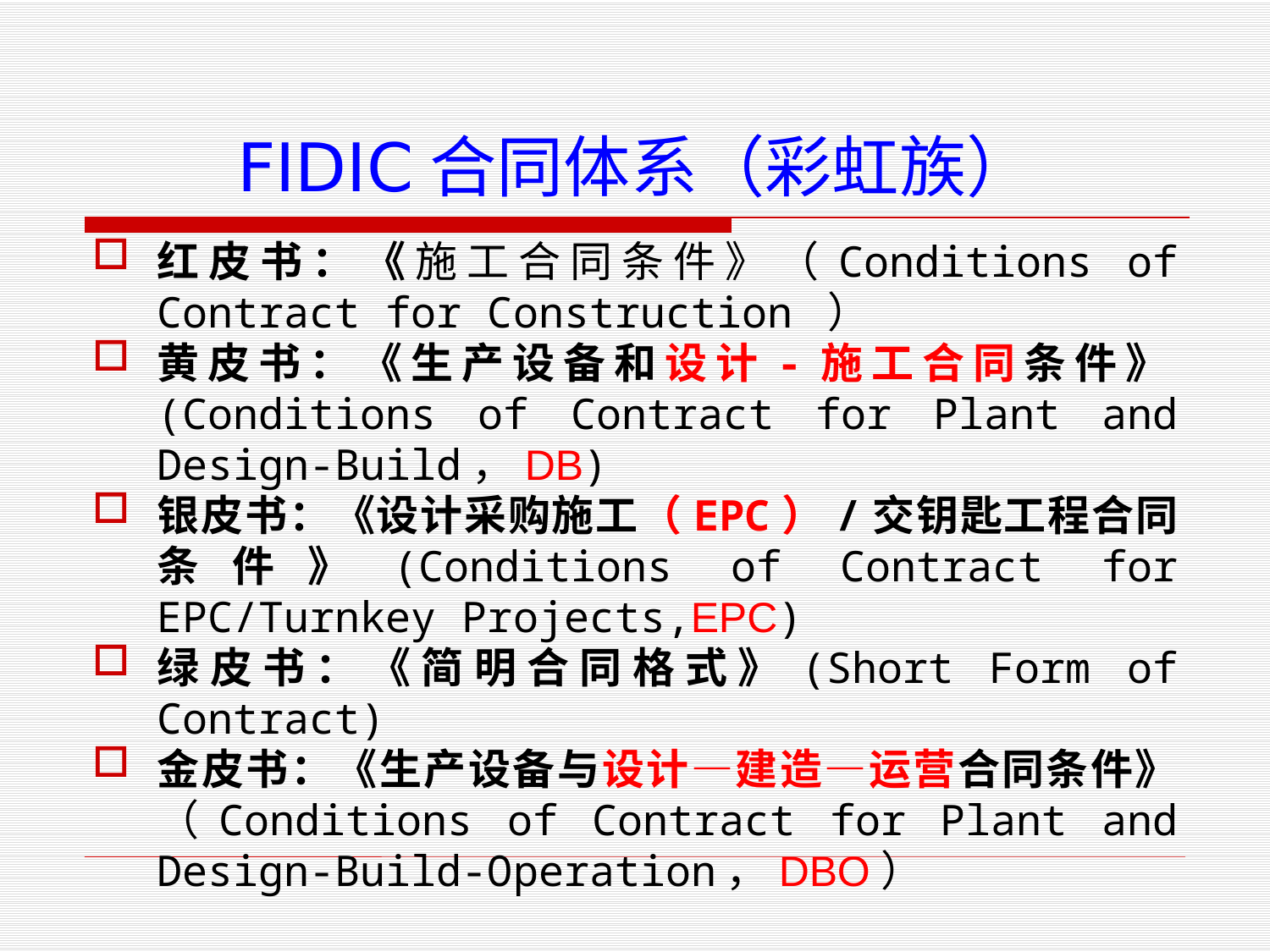

# FIDIC合同体系（彩虹族）
红皮书：《施工合同条件》（Conditions of Contract for Construction ）
黄皮书：《生产设备和设计-施工合同条件》(Conditions of Contract for Plant and Design-Build，DB)
银皮书：《设计采购施工（EPC）/交钥匙工程合同条件》(Conditions of Contract for EPC/Turnkey Projects,EPC)
绿皮书：《简明合同格式》(Short Form of Contract)
金皮书：《生产设备与设计—建造—运营合同条件》（Conditions of Contract for Plant and Design-Build-Operation，DBO）